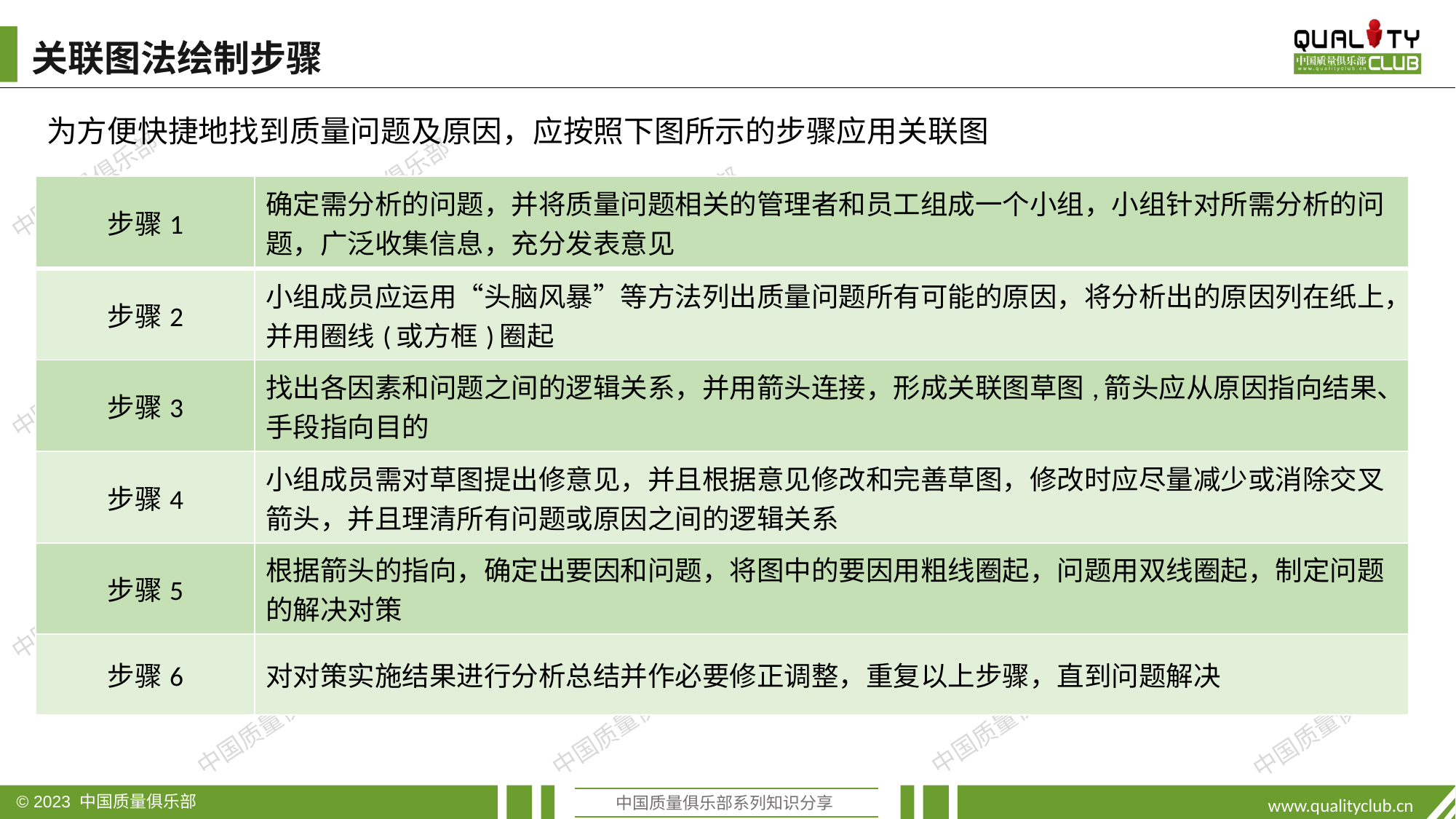

关联图法绘制步骤
为方便快捷地找到质量问题及原因，应按照下图所示的步骤应用关联图
| 步骤1 | 确定需分析的问题，并将质量问题相关的管理者和员工组成一个小组，小组针对所需分析的问题，广泛收集信息，充分发表意见 |
| --- | --- |
| 步骤2 | 小组成员应运用“头脑风暴”等方法列出质量问题所有可能的原因，将分析出的原因列在纸上，并用圈线(或方框)圈起 |
| 步骤3 | 找出各因素和问题之间的逻辑关系，并用箭头连接，形成关联图草图,箭头应从原因指向结果、手段指向目的 |
| 步骤4 | 小组成员需对草图提出修意见，并且根据意见修改和完善草图，修改时应尽量减少或消除交叉箭头，并且理清所有问题或原因之间的逻辑关系 |
| 步骤5 | 根据箭头的指向，确定出要因和问题，将图中的要因用粗线圈起，问题用双线圈起，制定问题的解决对策 |
| 步骤6 | 对对策实施结果进行分析总结并作必要修正调整，重复以上步骤，直到问题解决 |